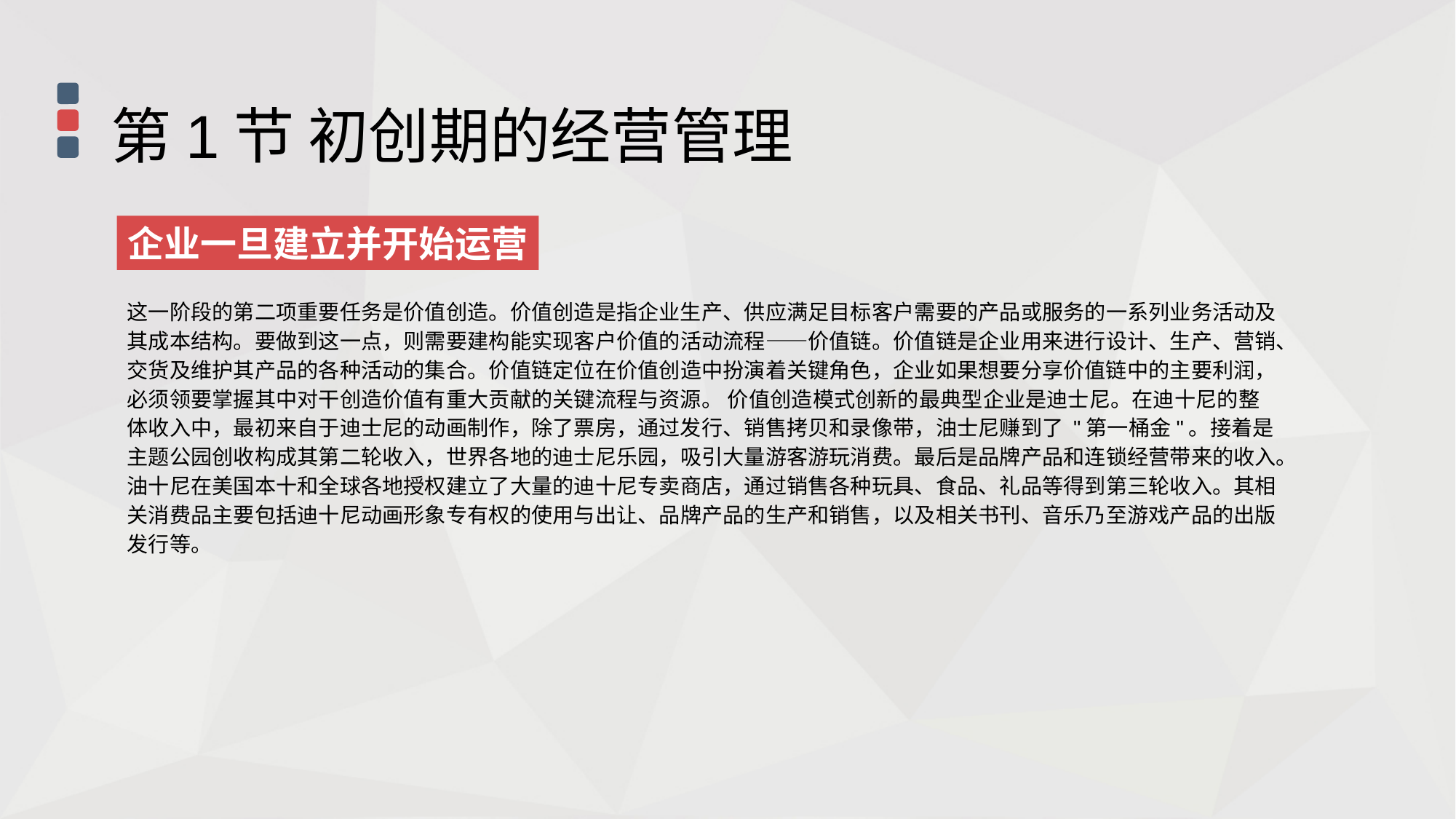

第1节 初创期的经营管理
企业一旦建立并开始运营
这一阶段的第二项重要任务是价值创造。价值创造是指企业生产、供应满足目标客户需要的产品或服务的一系列业务活动及其成本结构。要做到这一点，则需要建构能实现客户价值的活动流程——价值链。价值链是企业用来进行设计、生产、营销、交货及维护其产品的各种活动的集合。价值链定位在价值创造中扮演着关键角色，企业如果想要分享价值链中的主要利润， 必须领要掌握其中对干创造价值有重大贡献的关键流程与资源。 价值创造模式创新的最典型企业是迪士尼。在迪十尼的整体收入中，最初来自于迪士尼的动画制作，除了票房，通过发行、销售拷贝和录像带，油士尼赚到了 "第一桶金"。接着是主题公园创收构成其第二轮收入，世界各地的迪士尼乐园，吸引大量游客游玩消费。最后是品牌产品和连锁经营带来的收入。油十尼在美国本十和全球各地授权建立了大量的迪十尼专卖商店，通过销售各种玩具、食品、礼品等得到第三轮收入。其相关消费品主要包括迪十尼动画形象专有权的使用与出让、品牌产品的生产和销售，以及相关书刊、音乐乃至游戏产品的出版发行等。